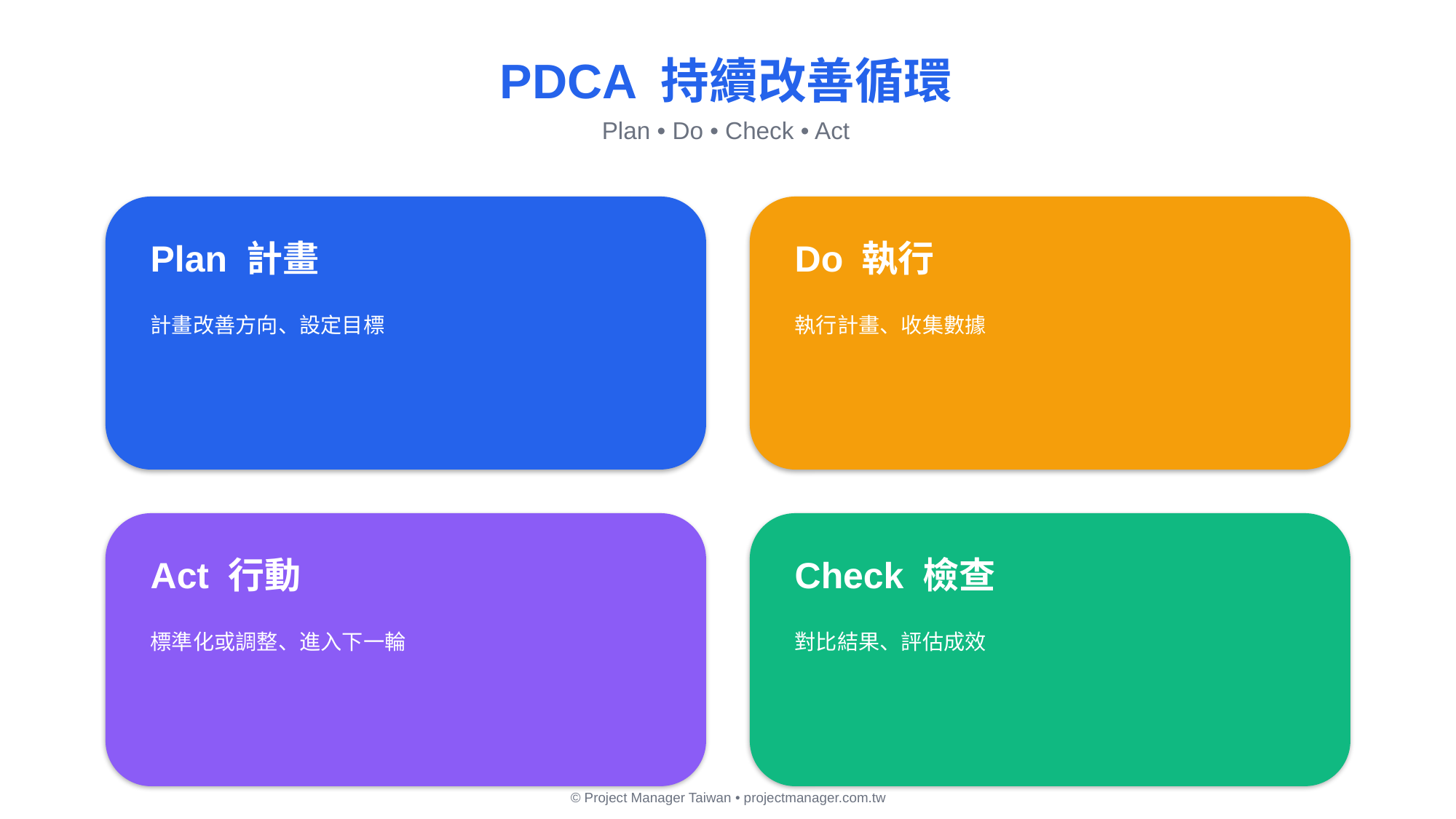

PDCA 持續改善循環
Plan • Do • Check • Act

Plan 計畫
Do 執行
計畫改善方向、設定目標
執行計畫、收集數據

Act 行動
Check 檢查
標準化或調整、進入下一輪
對比結果、評估成效
© Project Manager Taiwan • projectmanager.com.tw